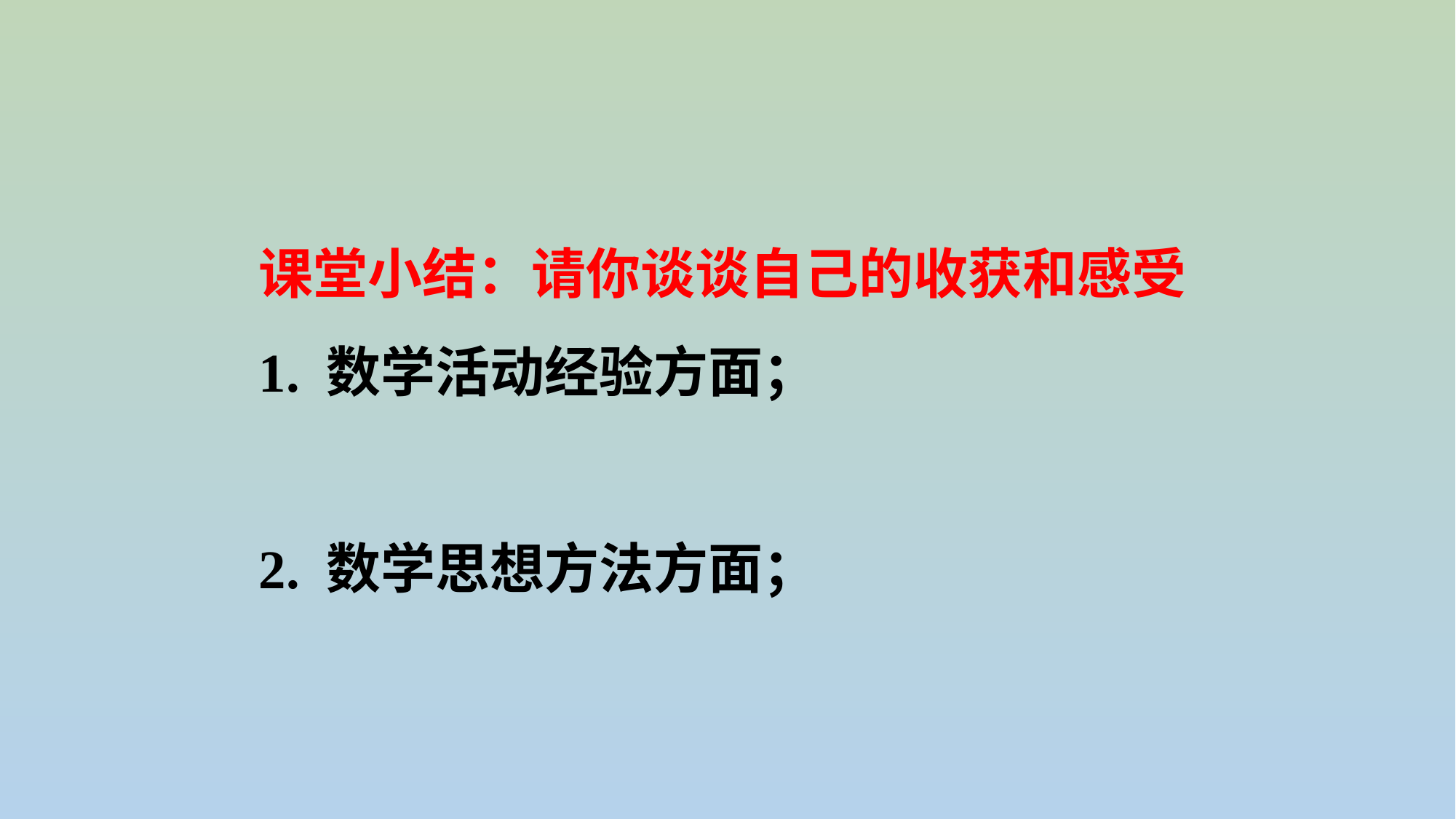

课堂小结：请你谈谈自己的收获和感受
1. 数学活动经验方面；
2. 数学思想方法方面；